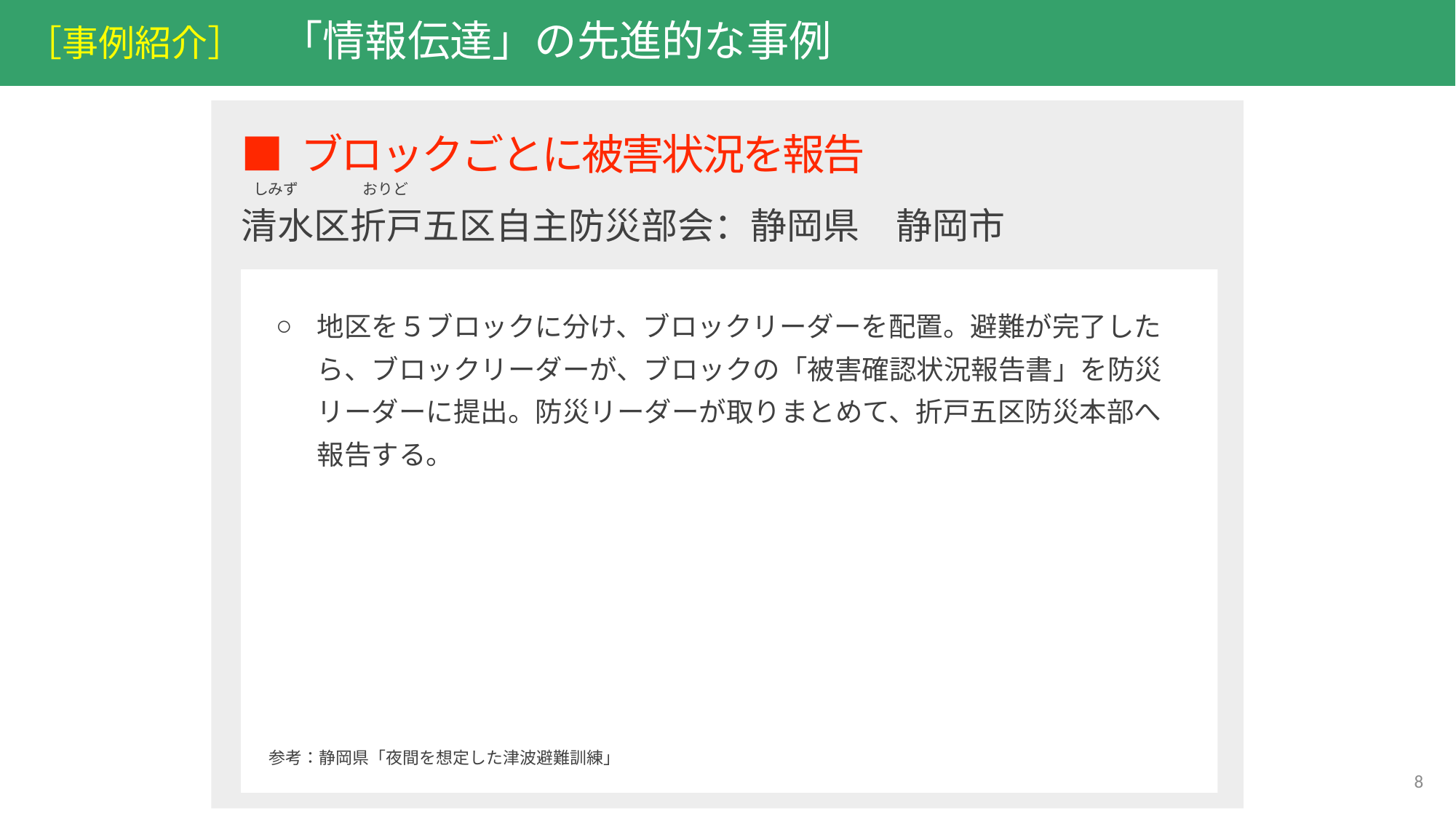

［事例紹介］　「情報伝達」の先進的な事例
■ ブロックごとに被害状況を報告
清水区折戸五区自主防災部会：静岡県　静岡市
しみず
おりど

地区を５ブロックに分け、ブロックリーダーを配置。避難が完了したら、ブロックリーダーが、ブロックの「被害確認状況報告書」を防災リーダーに提出。防災リーダーが取りまとめて、折戸五区防災本部へ報告する。
参考：静岡県「夜間を想定した津波避難訓練」
8